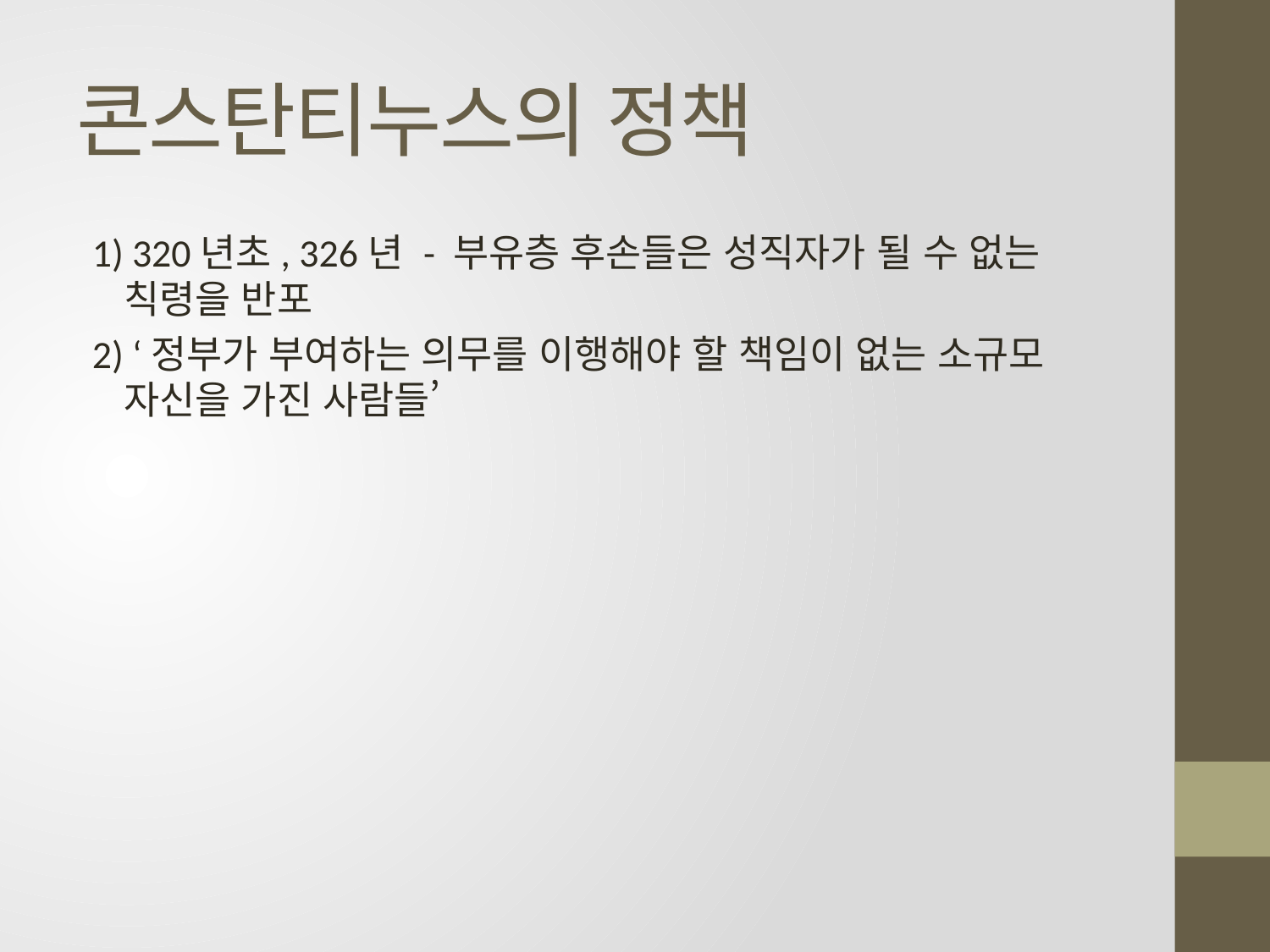

# 콘스탄티누스의 정책
1) 320년초, 326년 - 부유층 후손들은 성직자가 될 수 없는 칙령을 반포
2) ‘정부가 부여하는 의무를 이행해야 할 책임이 없는 소규모 자신을 가진 사람들’